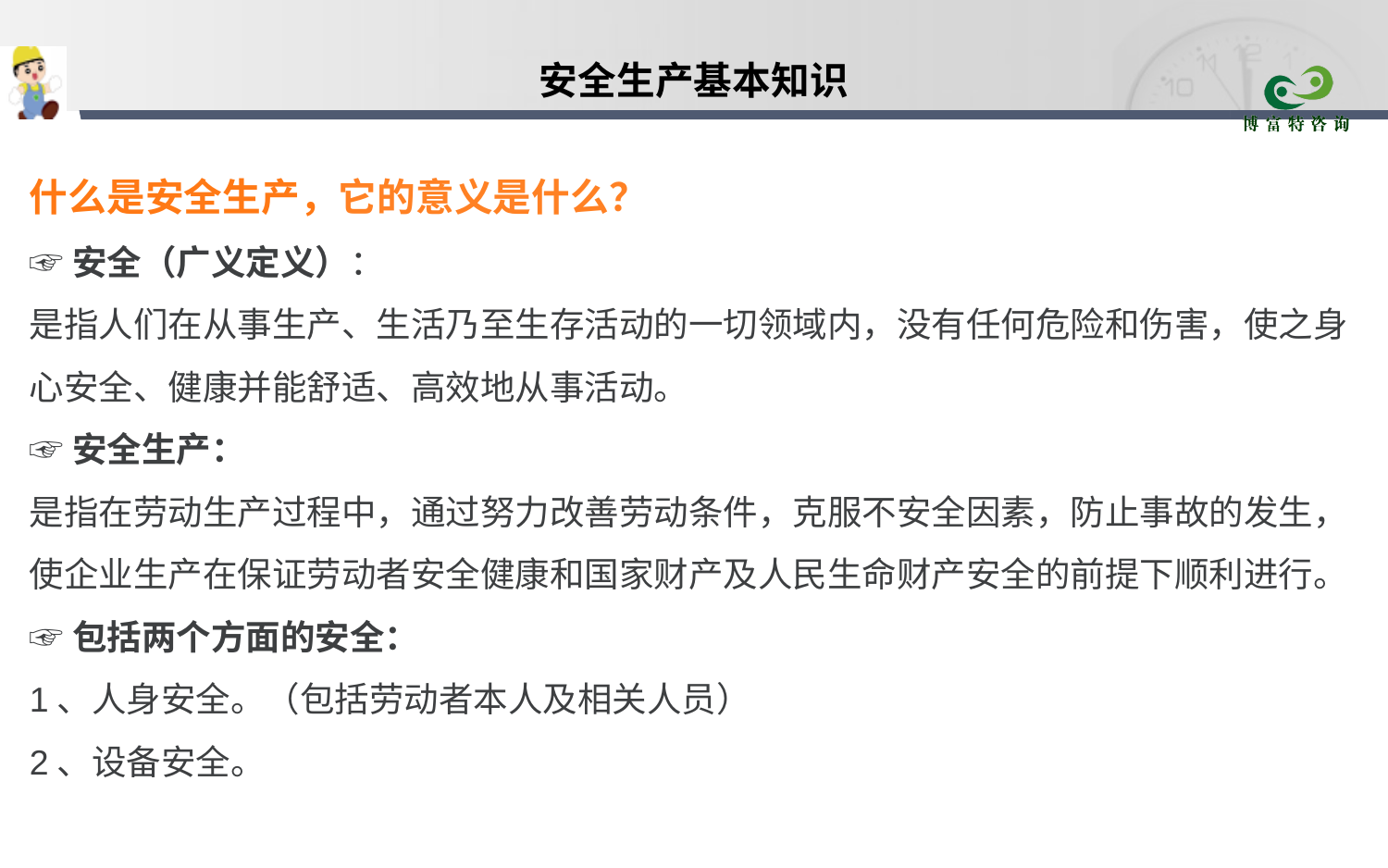

安全生产基本知识
什么是安全生产，它的意义是什么？
☞安全（广义定义）：
是指人们在从事生产、生活乃至生存活动的一切领域内，没有任何危险和伤害，使之身心安全、健康并能舒适、高效地从事活动。
☞安全生产：
是指在劳动生产过程中，通过努力改善劳动条件，克服不安全因素，防止事故的发生，使企业生产在保证劳动者安全健康和国家财产及人民生命财产安全的前提下顺利进行。
☞包括两个方面的安全：
1、人身安全。（包括劳动者本人及相关人员）
2、设备安全。